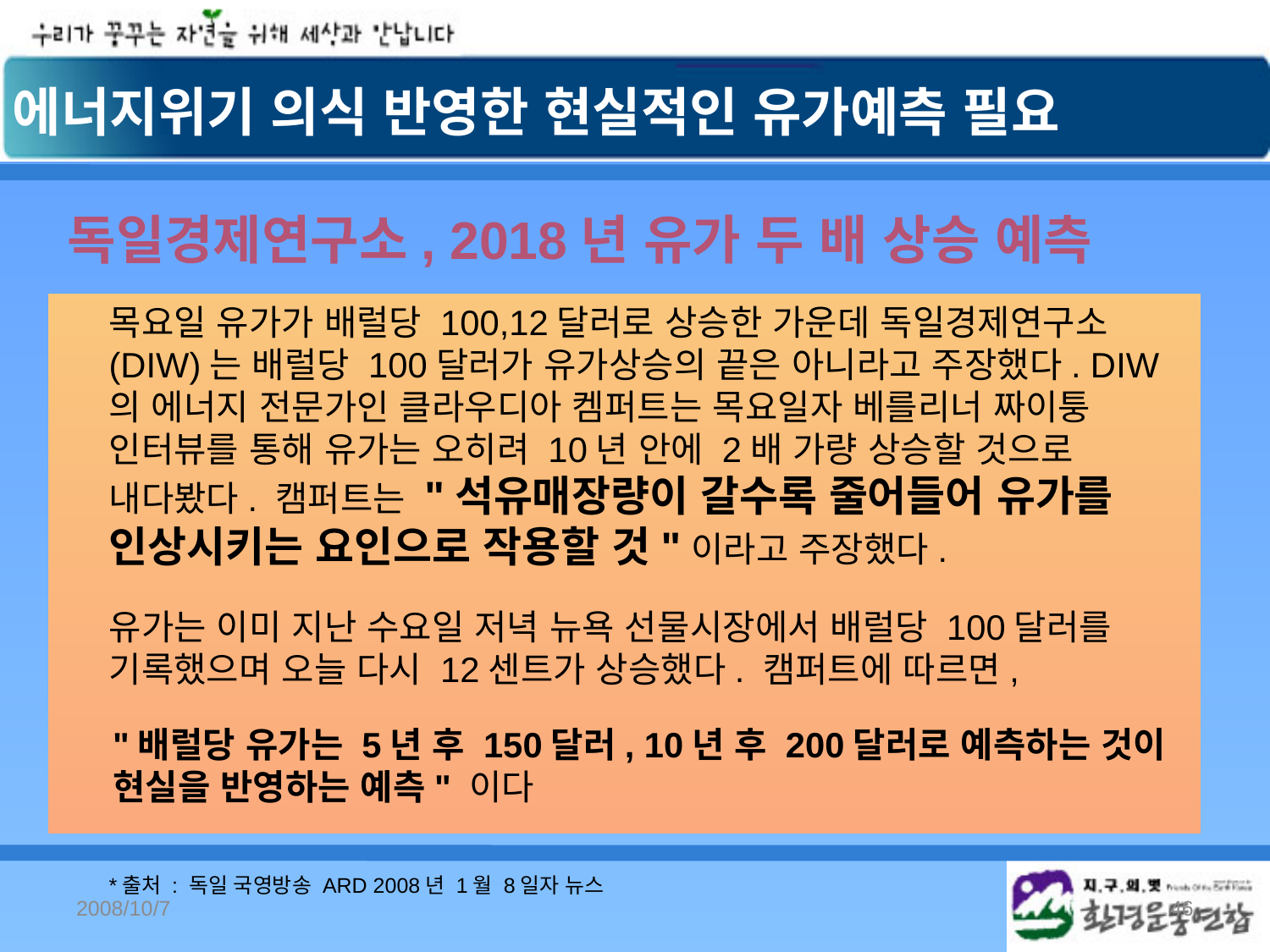

에너지위기 의식 반영한 현실적인 유가예측 필요
독일경제연구소, 2018년 유가 두 배 상승 예측
목요일 유가가 배럴당 100,12달러로 상승한 가운데 독일경제연구소(DIW)는 배럴당 100달러가 유가상승의 끝은 아니라고 주장했다. DIW의 에너지 전문가인 클라우디아 켐퍼트는 목요일자 베를리너 짜이퉁 인터뷰를 통해 유가는 오히려 10년 안에 2배 가량 상승할 것으로 내다봤다. 캠퍼트는 "석유매장량이 갈수록 줄어들어 유가를 인상시키는 요인으로 작용할 것"이라고 주장했다.

유가는 이미 지난 수요일 저녁 뉴욕 선물시장에서 배럴당 100달러를 기록했으며 오늘 다시 12센트가 상승했다. 캠퍼트에 따르면,

*출처 : 독일 국영방송 ARD 2008년 1월 8일자 뉴스
"배럴당 유가는 5년 후 150달러, 10년 후 200달러로 예측하는 것이 현실을 반영하는 예측" 이다
2008/10/7
46